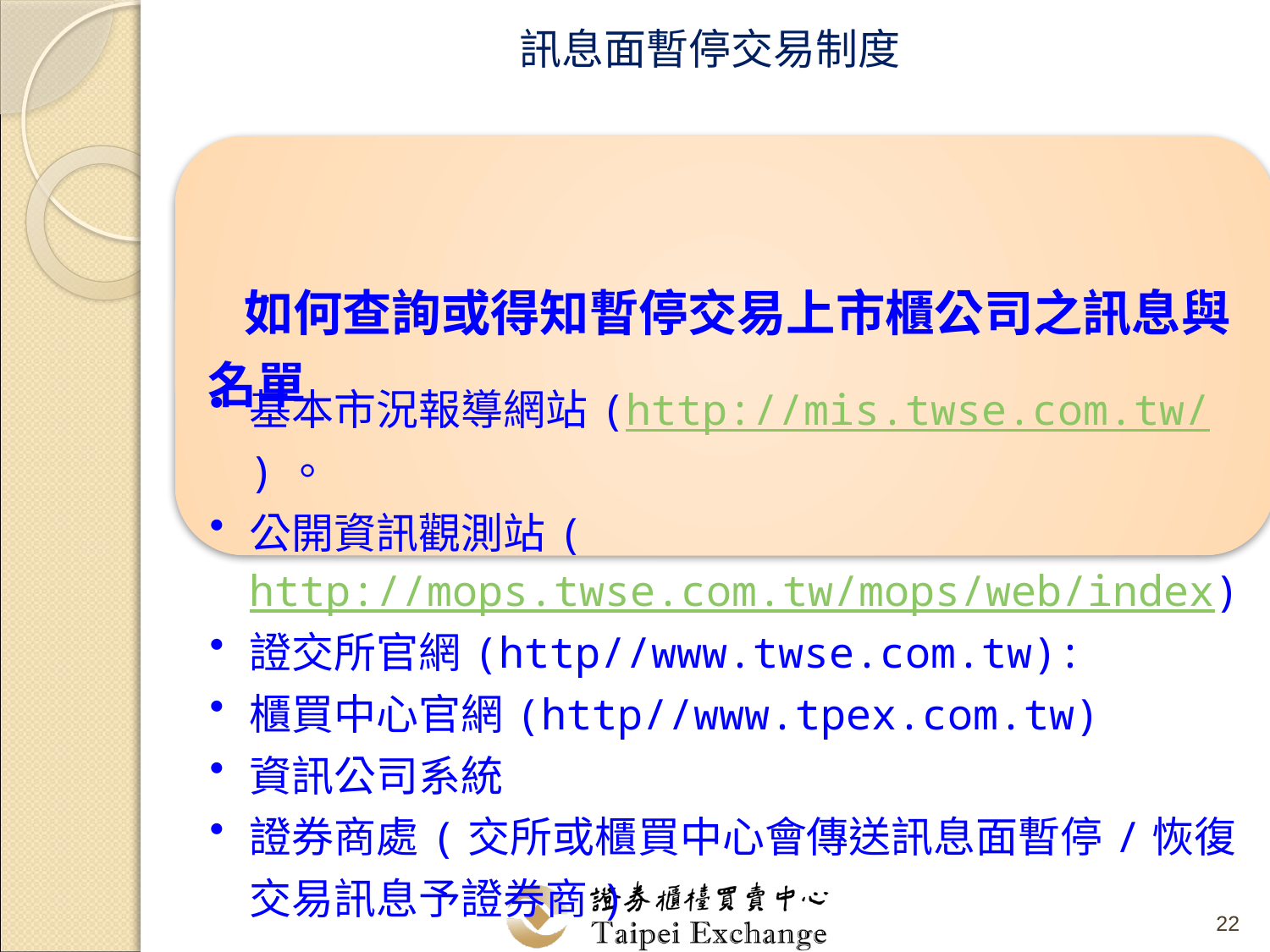

訊息面暫停交易制度
  如何查詢或得知暫停交易上市櫃公司之訊息與名單
基本市況報導網站(http://mis.twse.com.tw/)。
公開資訊觀測站(http://mops.twse.com.tw/mops/web/index)
證交所官網(http//www.twse.com.tw):
櫃買中心官網(http//www.tpex.com.tw)
資訊公司系統
證券商處(交所或櫃買中心會傳送訊息面暫停/恢復交易訊息予證券商)
22